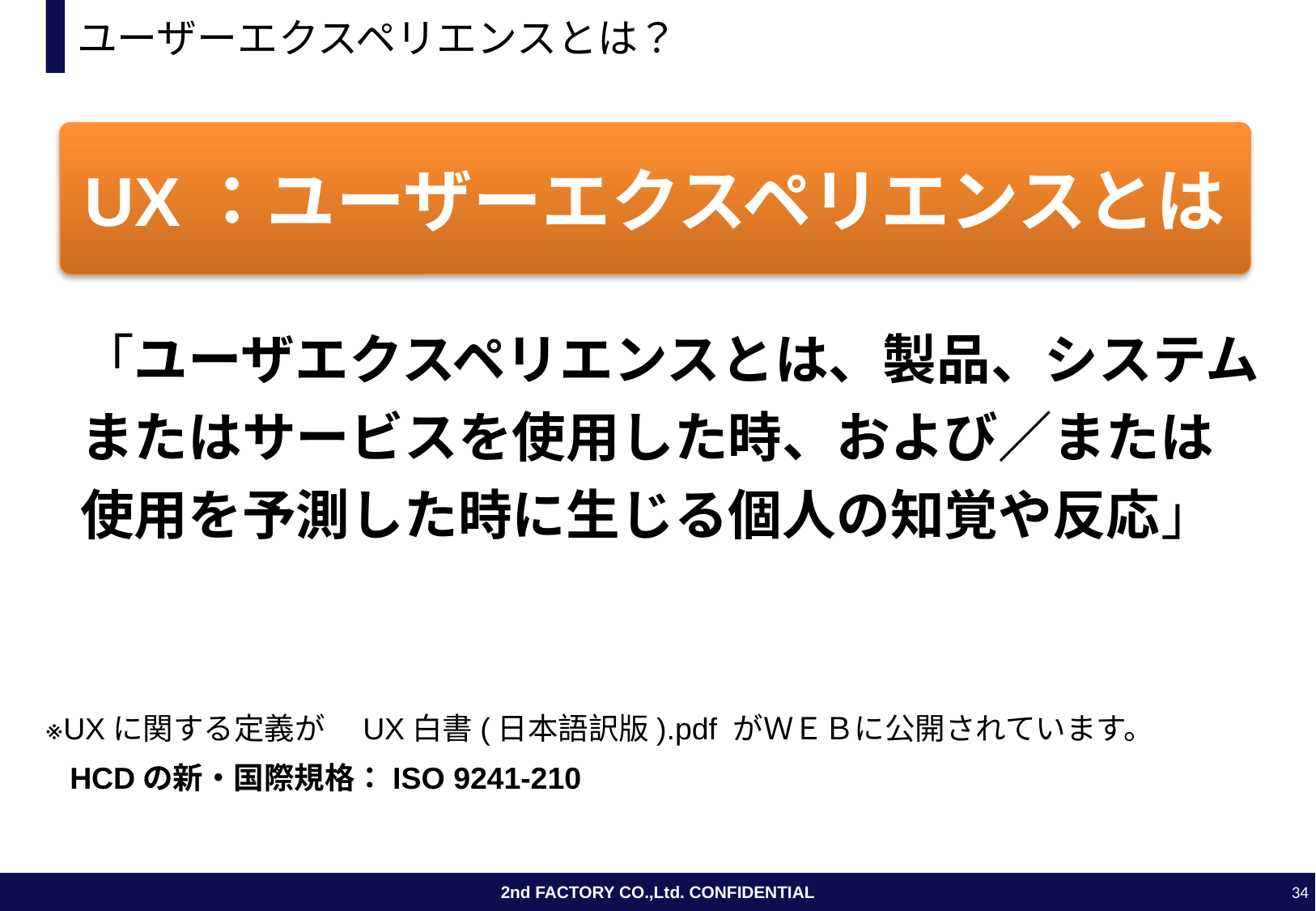

# ユーザーエクスペリエンスとは？
UX：ユーザーエクスペリエンスとは
「ユーザエクスペリエンスとは、製品、システムまたはサービスを使用した時、および／または使用を予測した時に生じる個人の知覚や反応」
※UXに関する定義が　UX白書(日本語訳版).pdf がＷＥＢに公開されています。
HCDの新・国際規格：ISO 9241-210